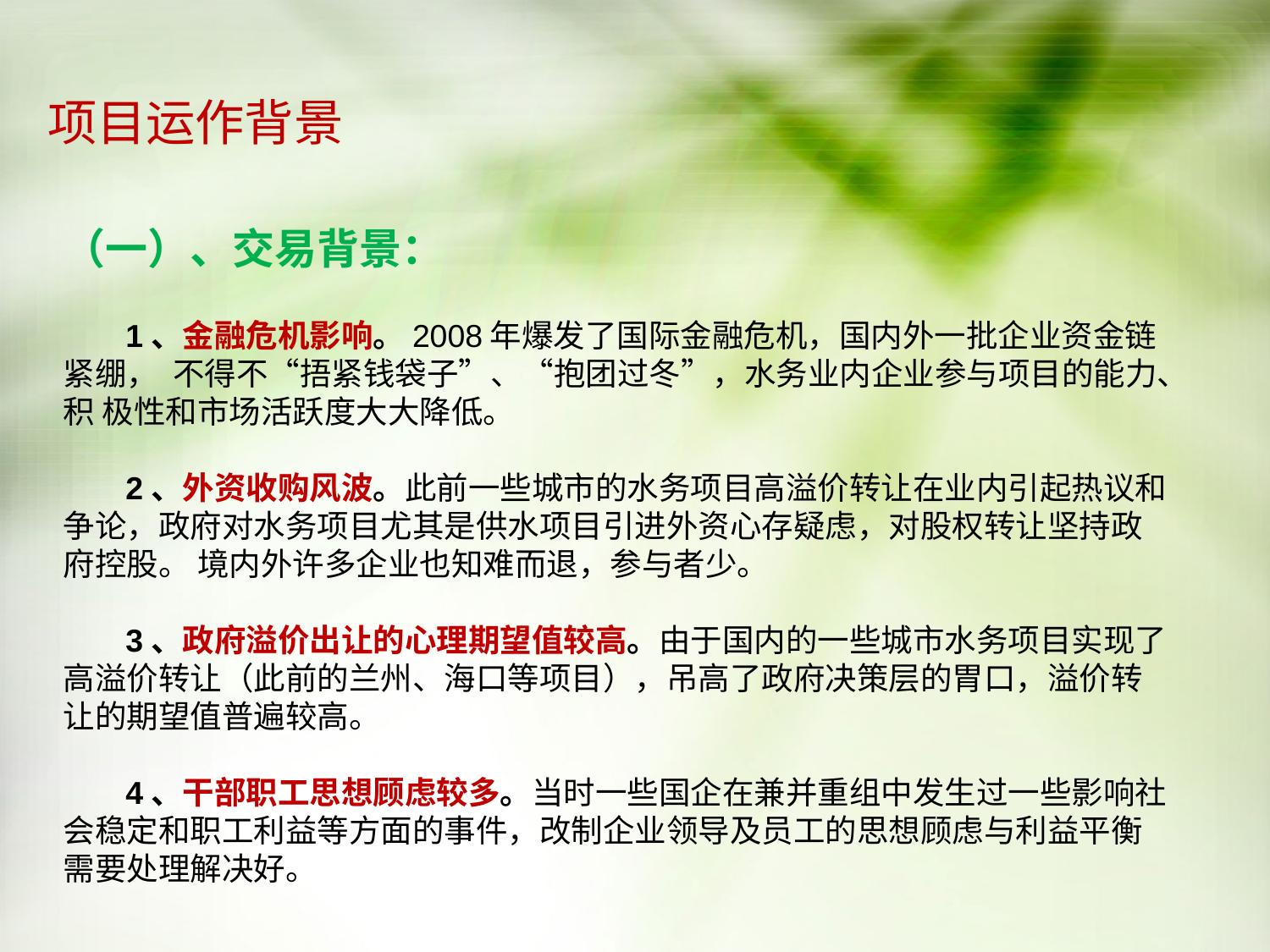

项目运作背景
（一）、交易背景：

       1、金融危机影响。2008年爆发了国际金融危机，国内外一批企业资金链紧绷，  不得不“捂紧钱袋子”、“抱团过冬”，水务业内企业参与项目的能力、积 极性和市场活跃度大大降低。

       2、外资收购风波。此前一些城市的水务项目高溢价转让在业内引起热议和争论，政府对水务项目尤其是供水项目引进外资心存疑虑，对股权转让坚持政府控股。 境内外许多企业也知难而退，参与者少。

       3、政府溢价出让的心理期望值较高。由于国内的一些城市水务项目实现了高溢价转让（此前的兰州、海口等项目），吊高了政府决策层的胃口，溢价转让的期望值普遍较高。

       4、干部职工思想顾虑较多。当时一些国企在兼并重组中发生过一些影响社会稳定和职工利益等方面的事件，改制企业领导及员工的思想顾虑与利益平衡需要处理解决好。